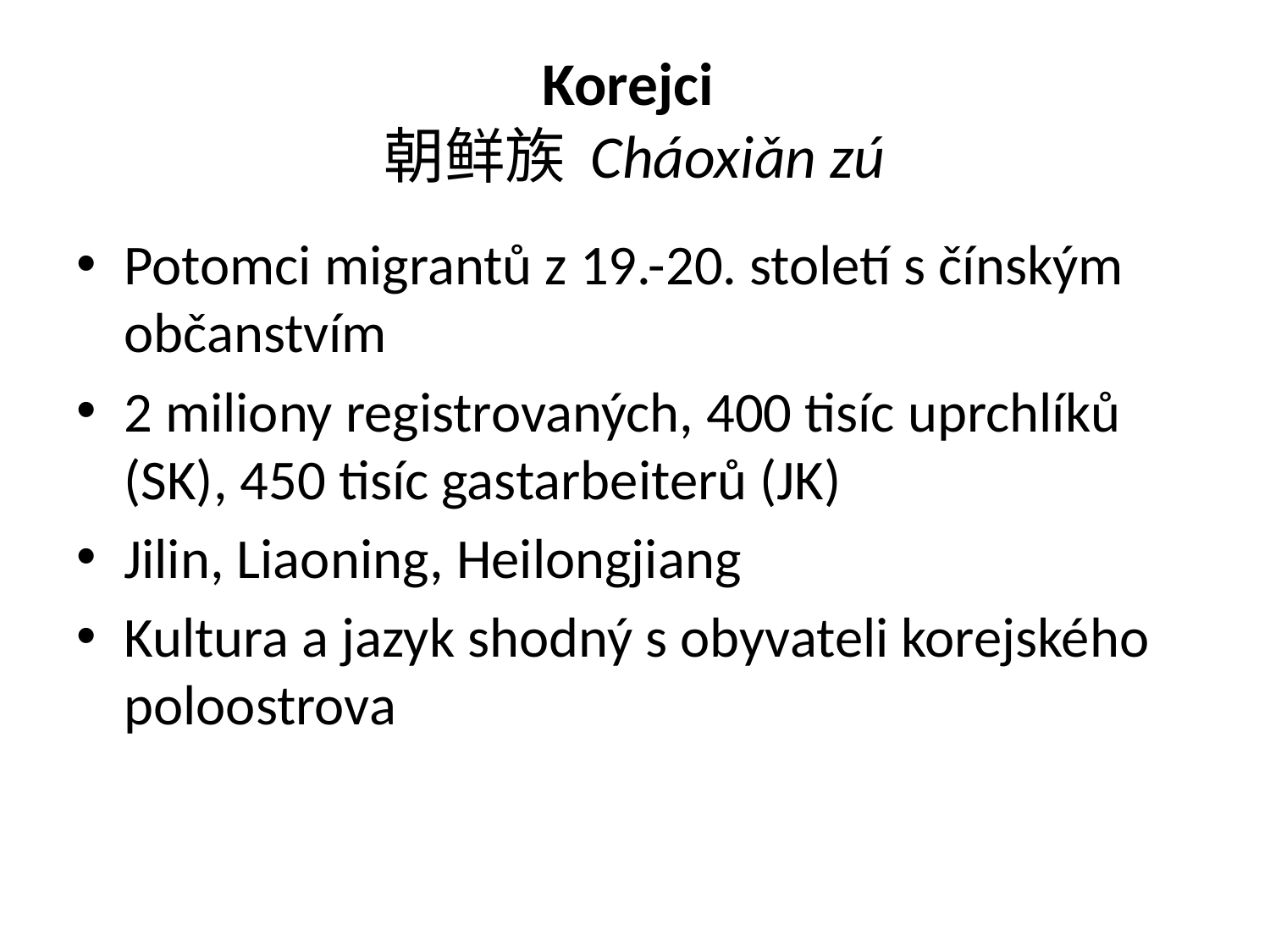

# Korejci 朝鲜族 Cháoxiǎn zú
Potomci migrantů z 19.-20. století s čínským občanstvím
2 miliony registrovaných, 400 tisíc uprchlíků (SK), 450 tisíc gastarbeiterů (JK)
Jilin, Liaoning, Heilongjiang
Kultura a jazyk shodný s obyvateli korejského poloostrova